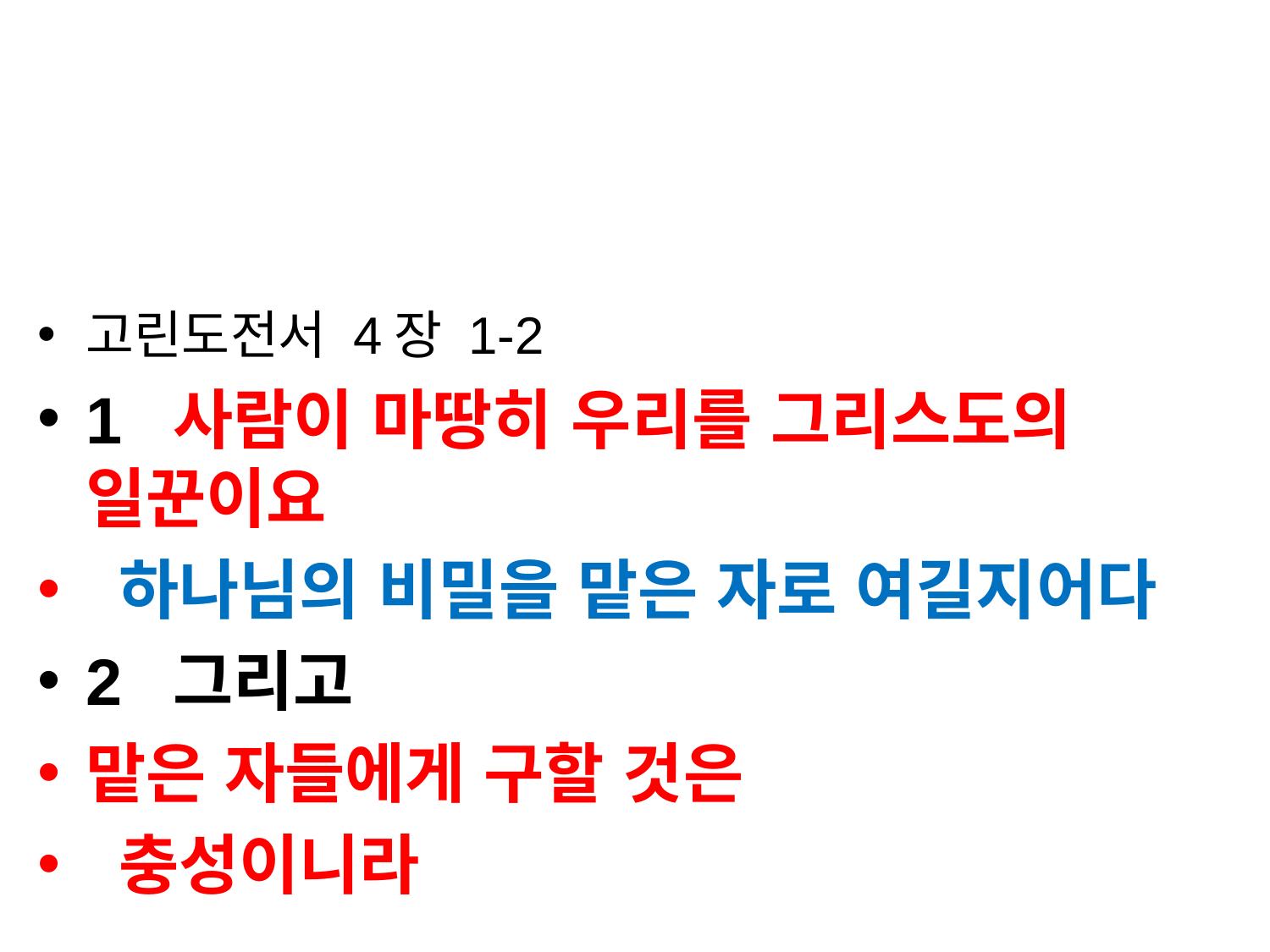

#

고린도전서 4장 1-2
1  사람이 마땅히 우리를 그리스도의 일꾼이요
 하나님의 비밀을 맡은 자로 여길지어다
2  그리고
맡은 자들에게 구할 것은
 충성이니라